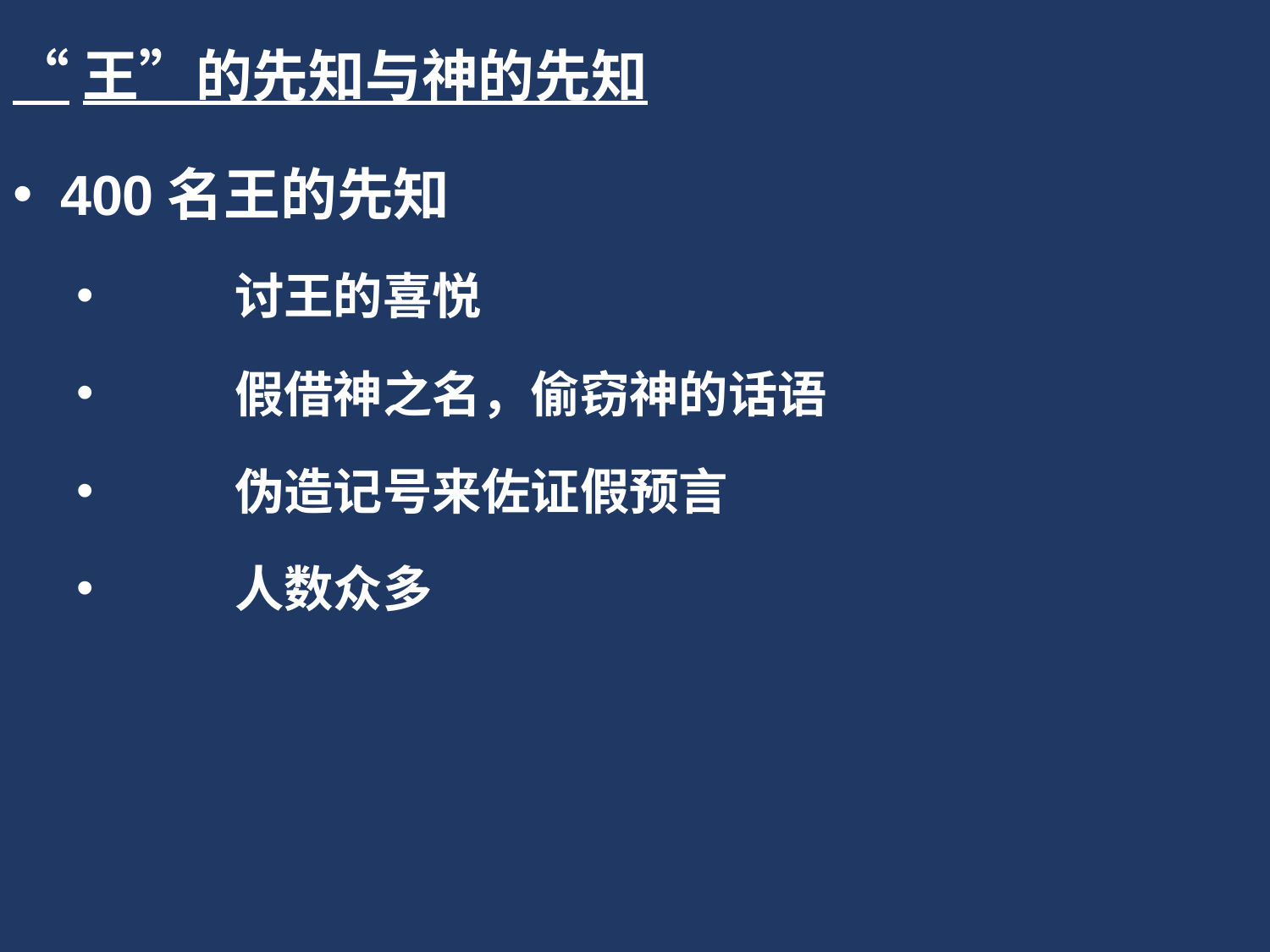

“王”的先知与神的先知
 400名王的先知
	讨王的喜悦
	假借神之名，偷窃神的话语
	伪造记号来佐证假预言
	人数众多